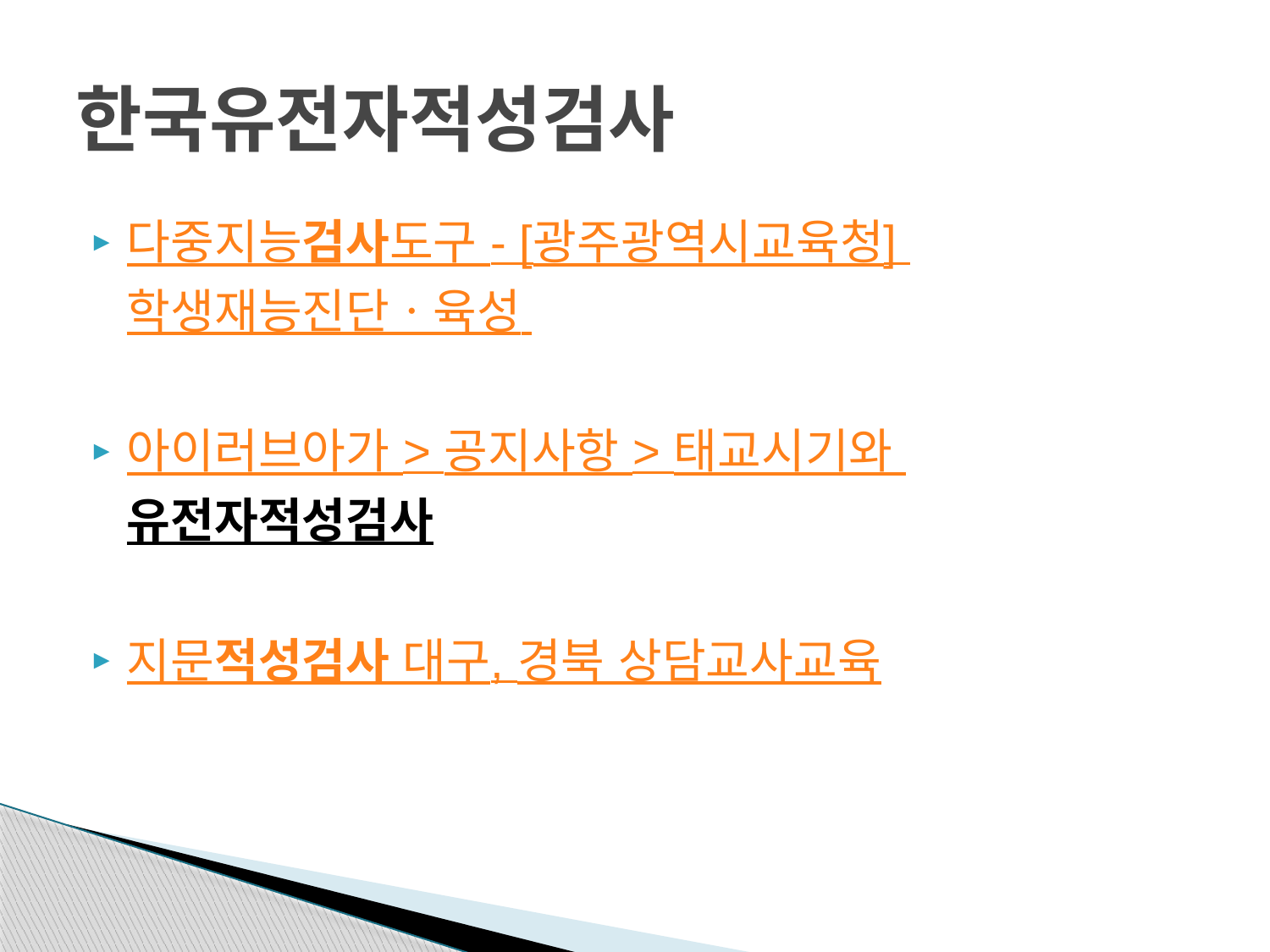

# 한국유전자적성검사
다중지능검사도구 - [광주광역시교육청] 학생재능진단ㆍ육성

아이러브아가 > 공지사항 > 태교시기와 유전자적성검사

지문적성검사 대구, 경북 상담교사교육